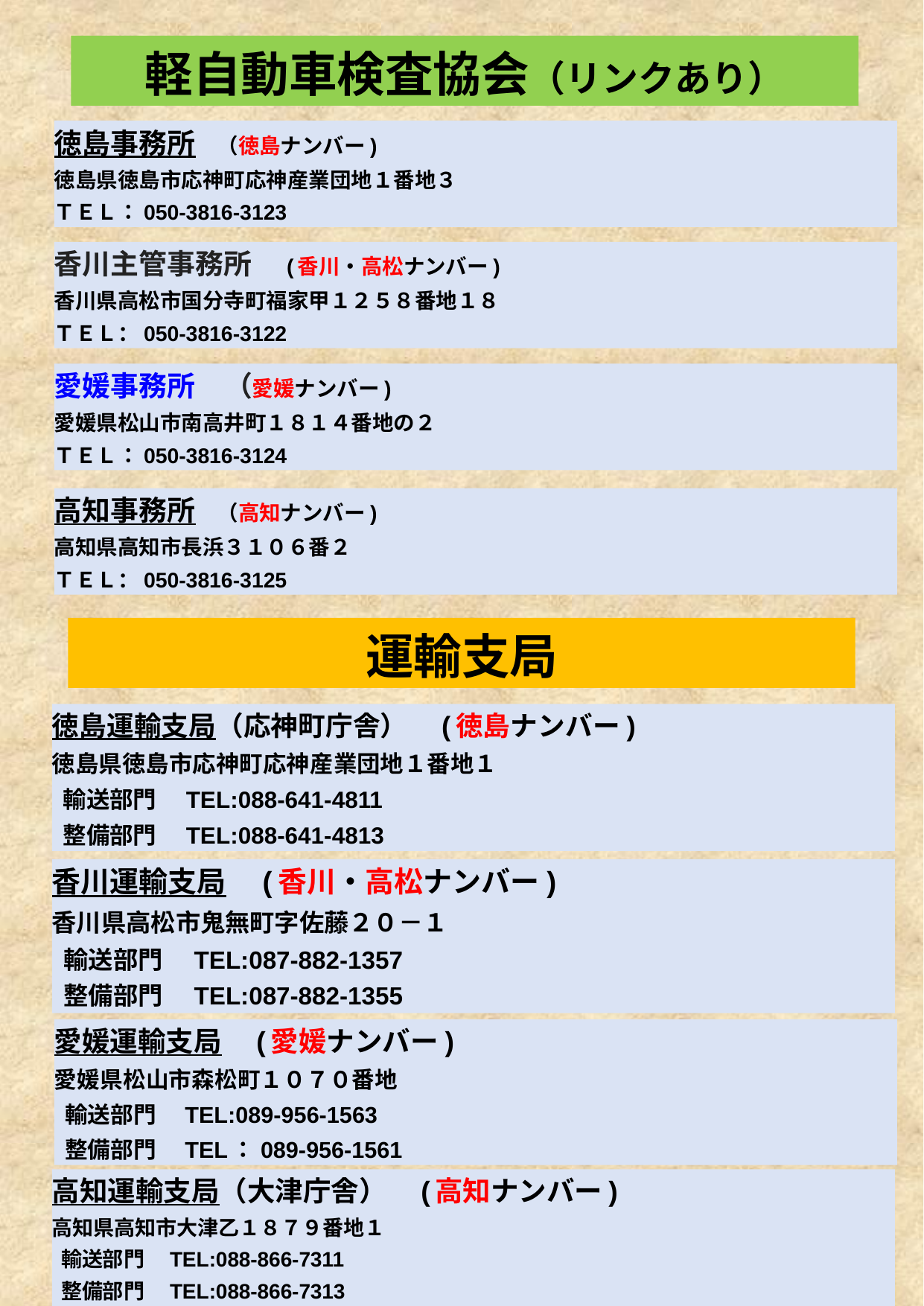

軽自動車検査協会（リンクあり）
徳島事務所　（徳島ナンバー)
徳島県徳島市応神町応神産業団地１番地３
ＴＥＬ：050-3816-3123
香川主管事務所　(香川・高松ナンバー)
香川県高松市国分寺町福家甲１２５８番地１８
ＴＥＬ：050-3816-3122
愛媛事務所　（愛媛ナンバー)
愛媛県松山市南高井町１８１４番地の２
ＴＥＬ：050-3816-3124
高知事務所　（高知ナンバー)
高知県高知市長浜３１０６番２
ＴＥＬ：050-3816-3125
運輸支局
徳島運輸支局（応神町庁舎）　(徳島ナンバー)
徳島県徳島市応神町応神産業団地１番地１
 輸送部門　TEL:088-641-4811
 整備部門　TEL:088-641-4813
香川運輸支局　(香川・高松ナンバー)
香川県高松市鬼無町字佐藤２０－１
 輸送部門　TEL:087-882-1357
 整備部門　TEL:087-882-1355

愛媛運輸支局　(愛媛ナンバー)
愛媛県松山市森松町１０７０番地
 輸送部門　TEL:089-956-1563
 整備部門　TEL：089-956-1561
高知運輸支局（大津庁舎）　(高知ナンバー)
高知県高知市大津乙１８７９番地１
 輸送部門　TEL:088-866-7311
 整備部門　TEL:088-866-7313